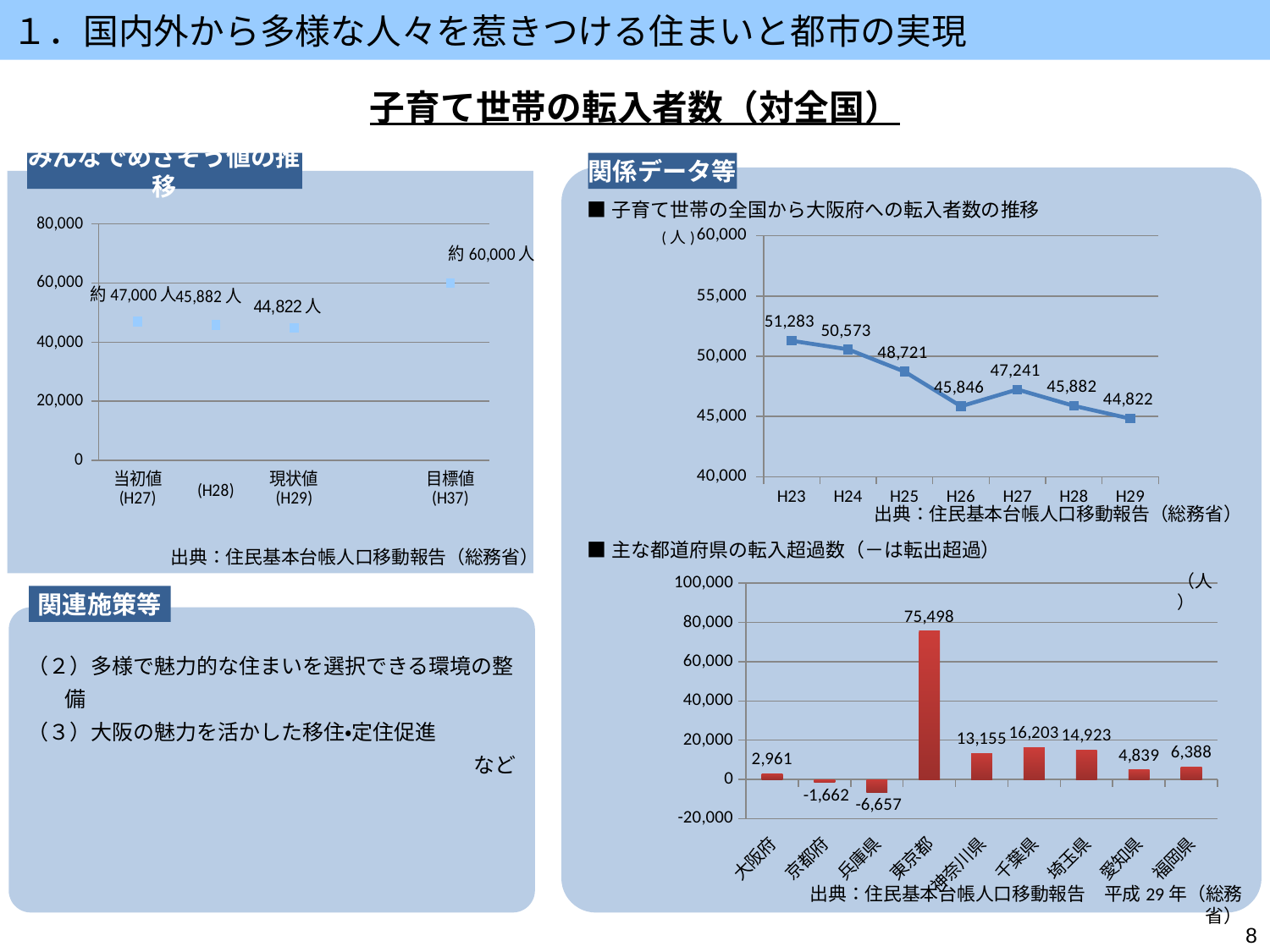

１．国内外から多様な人々を惹きつける住まいと都市の実現
子育て世帯の転入者数（対全国）
みんなでめざそう値の推移
関係データ等

■子育て世帯の全国から大阪府への転入者数の推移

### Chart

| Category |  |
|---|---|
| 当初値
(H27) | 47000.0 |
|
(H28) | 45882.0 |
| 現状値
(H29) | 44822.0 |
|  | None |
| 目標値
(H37) | 60000.0 |(人)

### Chart

| Category |  |
|---|---|
| H23 | 51283.0 |
| H24 | 50573.0 |
| H25 | 48721.0 |
| H26 | 45846.0 |
| H27 | 47241.0 |
| H28 | 45882.0 |
| H29 | 44822.0 |
出典：住民基本台帳人口移動報告（総務省）
■主な都道府県の転入超過数（－は転出超過）
済
出典：住民基本台帳人口移動報告（総務省）
（人）

### Chart

| Category |  |
|---|---|
| 大阪府 | 2961.0 |
| 京都府 | -1662.0 |
| 兵庫県 | -6657.0 |
| 東京都 | 75498.0 |
| 神奈川県 | 13155.0 |
| 千葉県 | 16203.0 |
| 埼玉県 | 14923.0 |
| 愛知県 | 4839.0 |
| 福岡県 | 6388.0 |
関連施策等

（２）多様で魅力的な住まいを選択できる環境の整備
（３）大阪の魅力を活かした移住・定住促進
など
出典：住民基本台帳人口移動報告　平成29年（総務省）
8